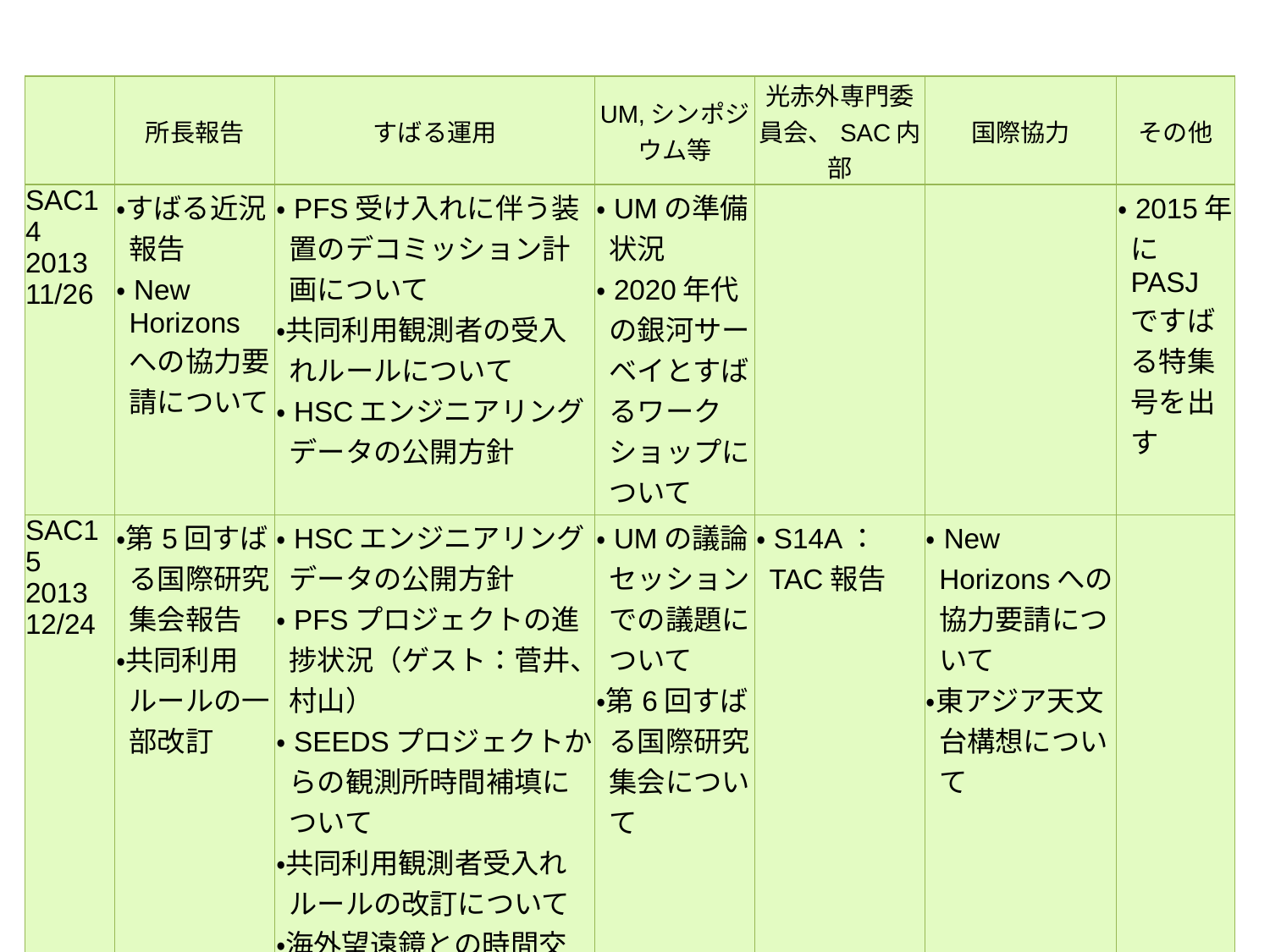

|  | 所長報告 | すばる運用 | UM,シンポジウム等 | 光赤外専門委員会、SAC内部 | 国際協力 | その他 |
| --- | --- | --- | --- | --- | --- | --- |
| SAC14 2013 11/26 | ・すばる近況報告 ・New Horizonsへの協力要請について | ・PFS受け入れに伴う装置のデコミッション計画について ・共同利用観測者の受入れルールについて ・HSCエンジニアリングデータの公開方針 | ・UMの準備状況 ・2020年代の銀河サーベイとすばるワークショップについて |  |  | ・2015年にPASJですばる特集号を出す |
| SAC15 2013 12/24 | ・第5回すばる国際研究集会報告 ・共同利用ルールの一部改訂 | ・HSCエンジニアリングデータの公開方針 ・PFSプロジェクトの進捗状況（ゲスト：菅井、村山） ・SEEDSプロジェクトからの観測所時間補填について ・共同利用観測者受入れルールの改訂について ・海外望遠鏡との時間交換枠拡大と、外国人プロポーザルの受入れ制限について | ・UMの議論セッションでの議題について ・第6回すばる国際研究集会について | ・S14A：TAC報告 | ・New Horizonsへの協力要請について ・東アジア天文台構想について |  |
2014/1/21
Subaru UM 2013
6